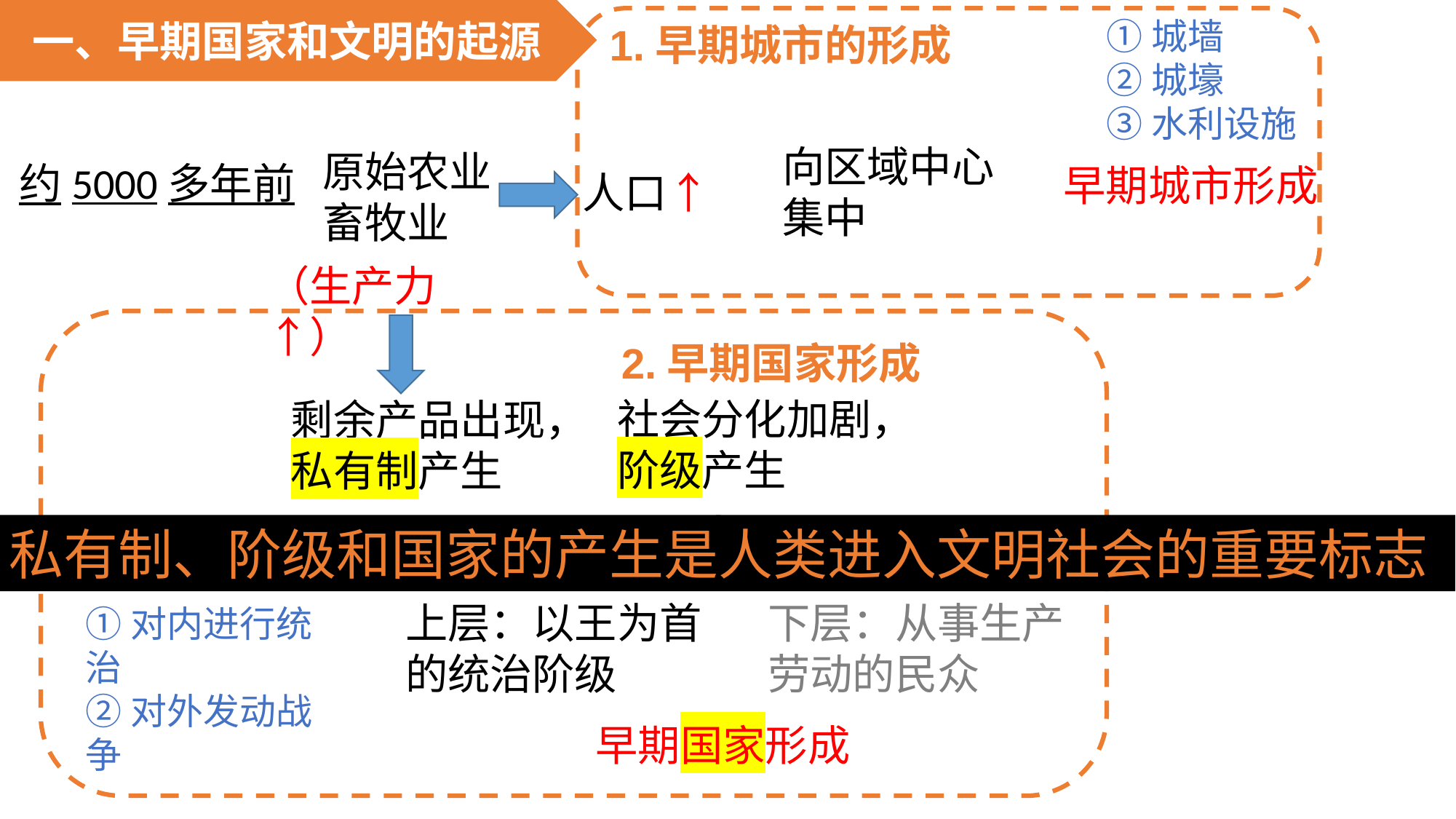

一、早期国家和文明的起源

①城墙
②城壕
③水利设施
1.早期城市的形成
向区域中心集中
原始农业
畜牧业
约5000多年前
早期城市形成
人口↑

（生产力↑）

2.早期国家形成

社会分化加剧，
阶级产生
剩余产品出现，
私有制产生

私有制、阶级和国家的产生是人类进入文明社会的重要标志
上层：以王为首的统治阶级
下层：从事生产劳动的民众
①对内进行统治
②对外发动战争
早期国家形成